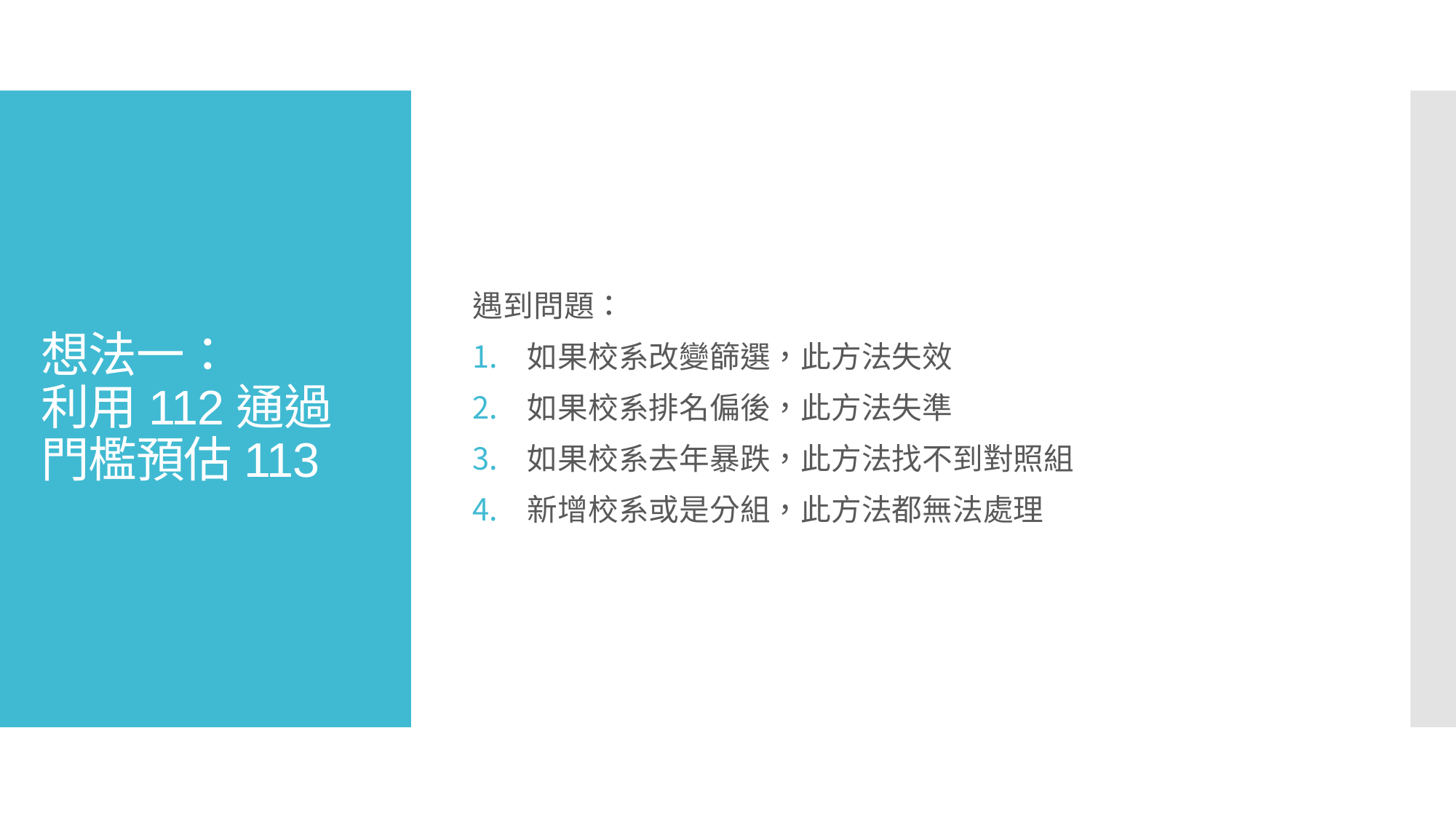

遇到問題：
如果校系改變篩選，此方法失效
如果校系排名偏後，此方法失準
如果校系去年暴跌，此方法找不到對照組
新增校系或是分組，此方法都無法處理
# 想法一： 利用112通過門檻預估113